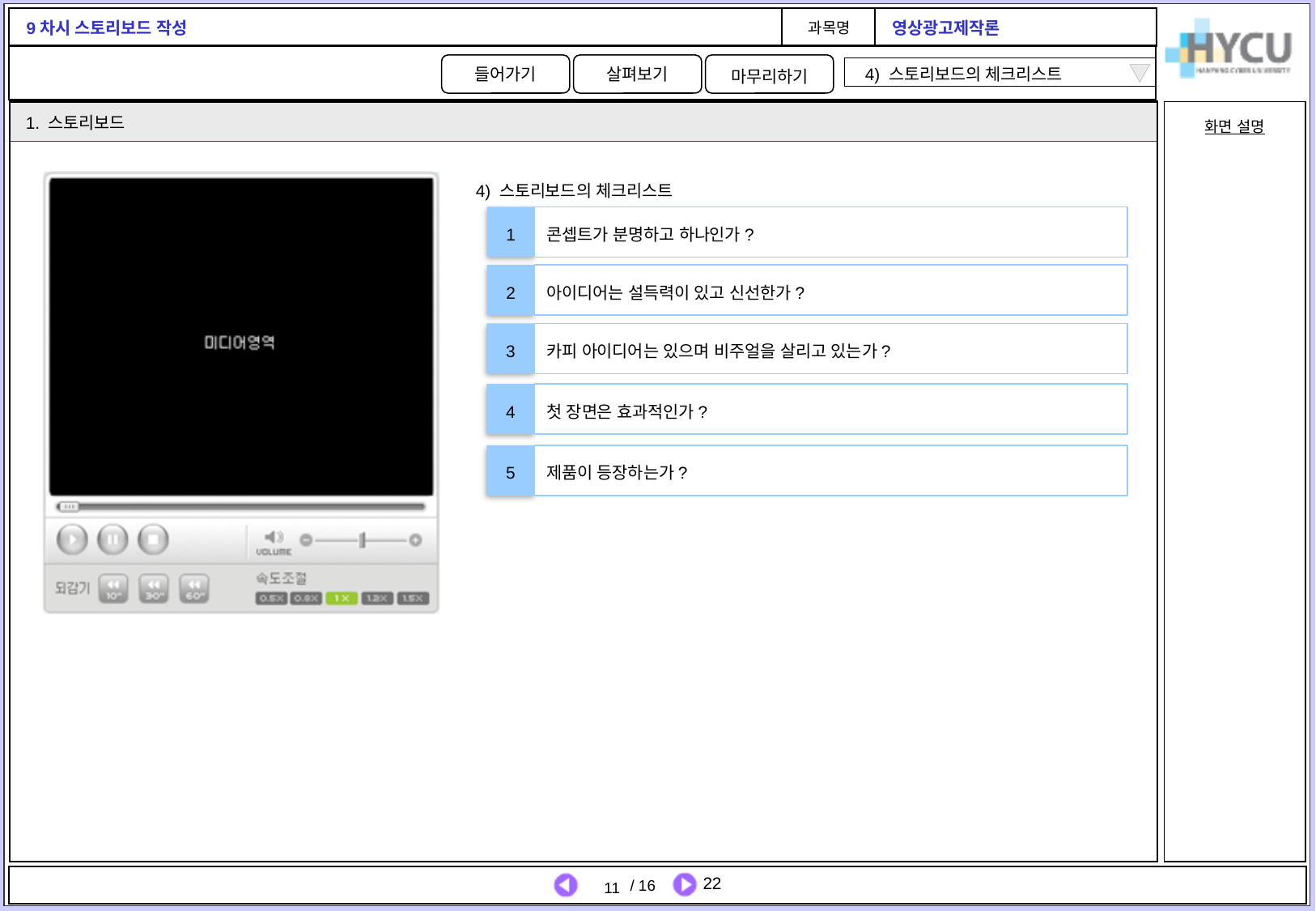

4) 스토리보드의 체크리스트
1. 스토리보드
4) 스토리보드의 체크리스트
1
콘셉트가 분명하고 하나인가?
2
아이디어는 설득력이 있고 신선한가?
3
카피 아이디어는 있으며 비주얼을 살리고 있는가?
4
첫 장면은 효과적인가?
5
제품이 등장하는가?
11